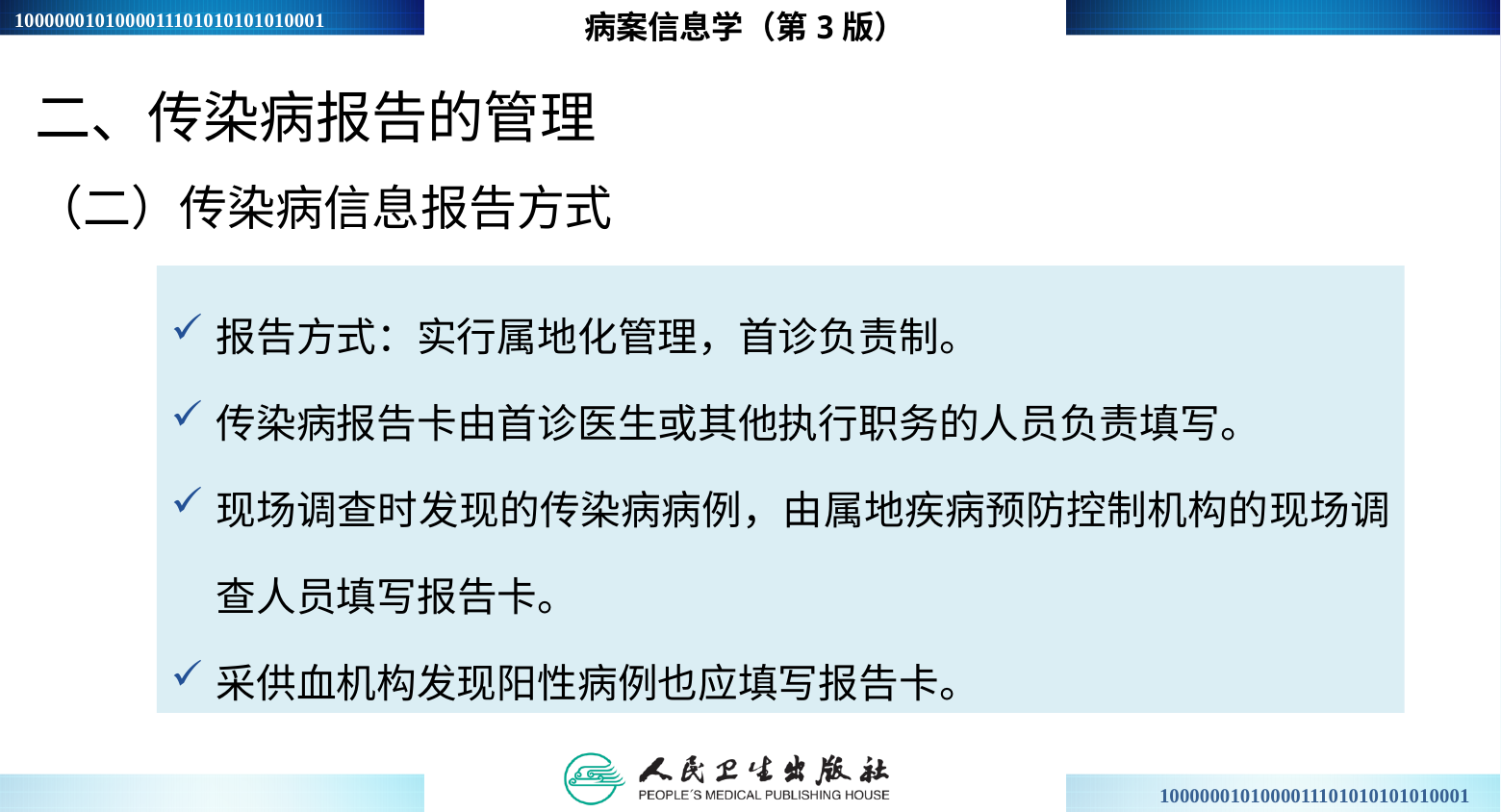

病案信息学（第3版）
二、传染病报告的管理
（二）传染病信息报告方式
报告方式：实行属地化管理，首诊负责制。
传染病报告卡由首诊医生或其他执行职务的人员负责填写。
现场调查时发现的传染病病例，由属地疾病预防控制机构的现场调查人员填写报告卡。
采供血机构发现阳性病例也应填写报告卡。